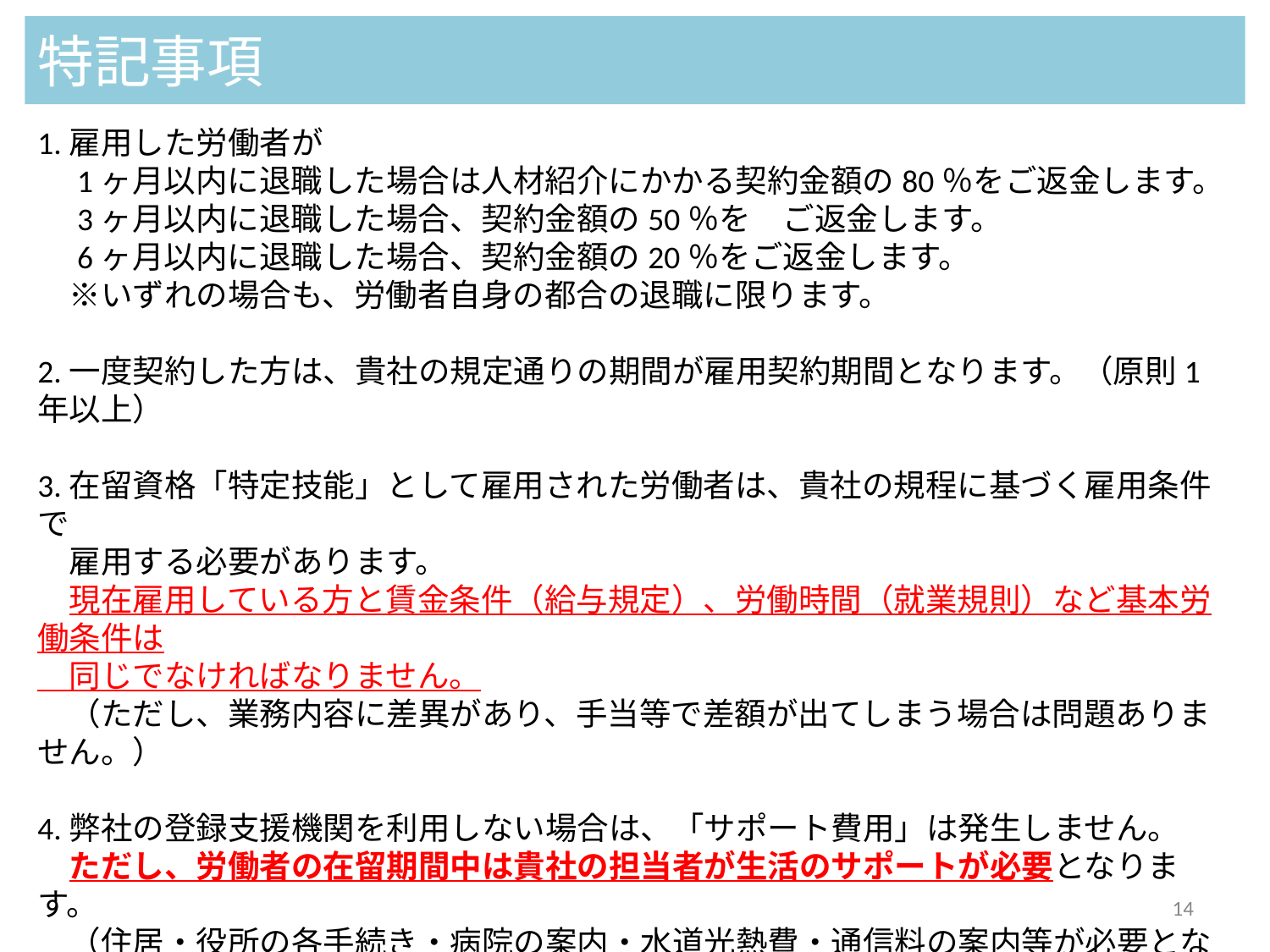

# 特記事項
1.雇用した労働者が
　1ヶ月以内に退職した場合は人材紹介にかかる契約金額の80％をご返金します。
　3ヶ月以内に退職した場合、契約金額の50％を　ご返金します。
　6ヶ月以内に退職した場合、契約金額の20％をご返金します。
　※いずれの場合も、労働者自身の都合の退職に限ります。

2.一度契約した方は、貴社の規定通りの期間が雇用契約期間となります。（原則1年以上）

3.在留資格「特定技能」として雇用された労働者は、貴社の規程に基づく雇用条件で
　雇用する必要があります。
　現在雇用している方と賃金条件（給与規定）、労働時間（就業規則）など基本労働条件は
　同じでなければなりません。
　（ただし、業務内容に差異があり、手当等で差額が出てしまう場合は問題ありません。）

4.弊社の登録支援機関を利用しない場合は、「サポート費用」は発生しません。
　ただし、労働者の在留期間中は貴社の担当者が生活のサポートが必要となります。
　（住居・役所の各手続き・病院の案内・水道光熱費・通信料の案内等が必要となります。）

5.協会費用は、本システムをご利用開始（インドネシア人応募者を紹介時）から発生します。

14